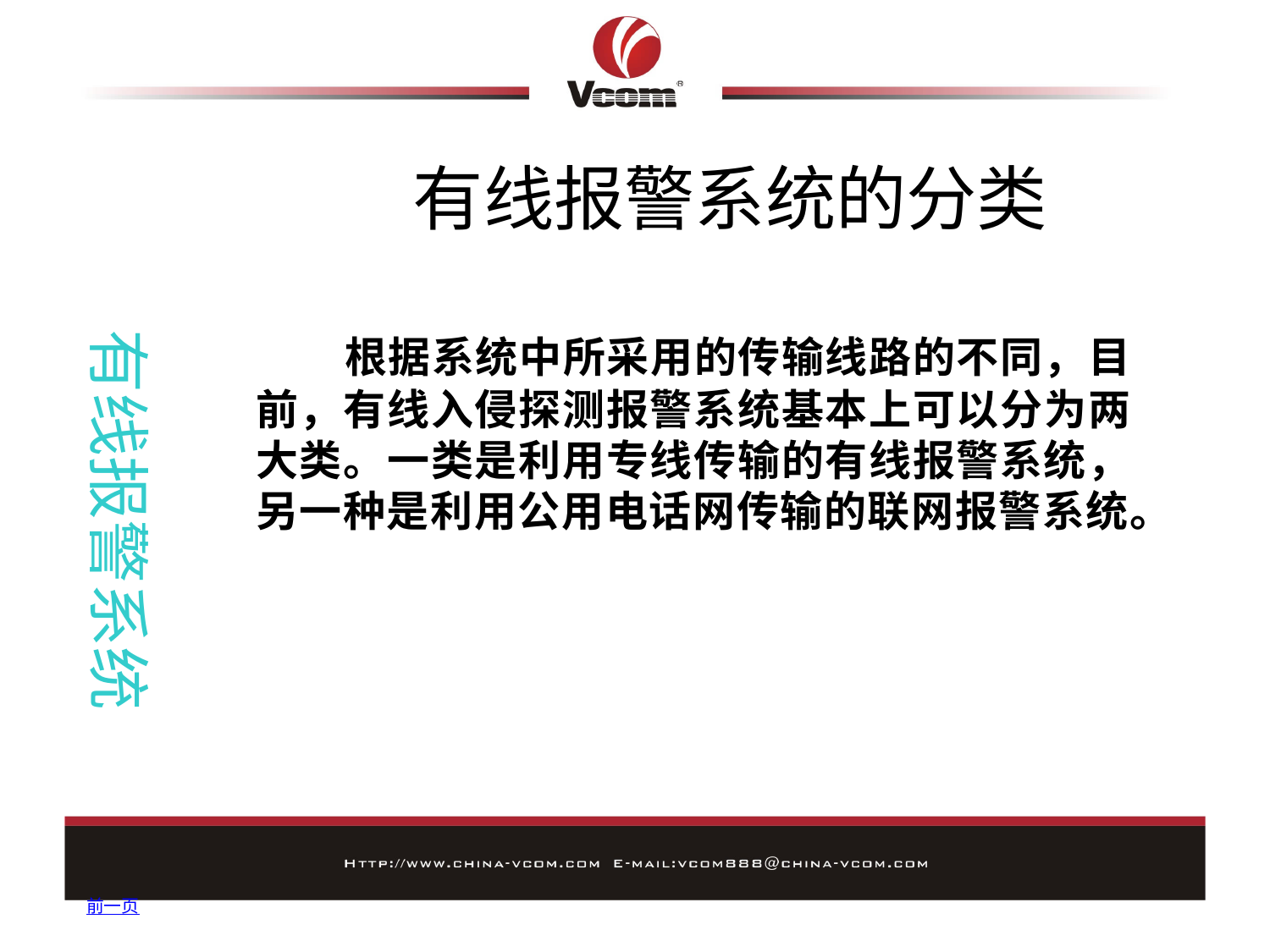

有线报警系统的分类
有线报警系统
      根据系统中所采用的传输线路的不同，目前，有线入侵探测报警系统基本上可以分为两大类。一类是利用专线传输的有线报警系统，另一种是利用公用电话网传输的联网报警系统。
前一页